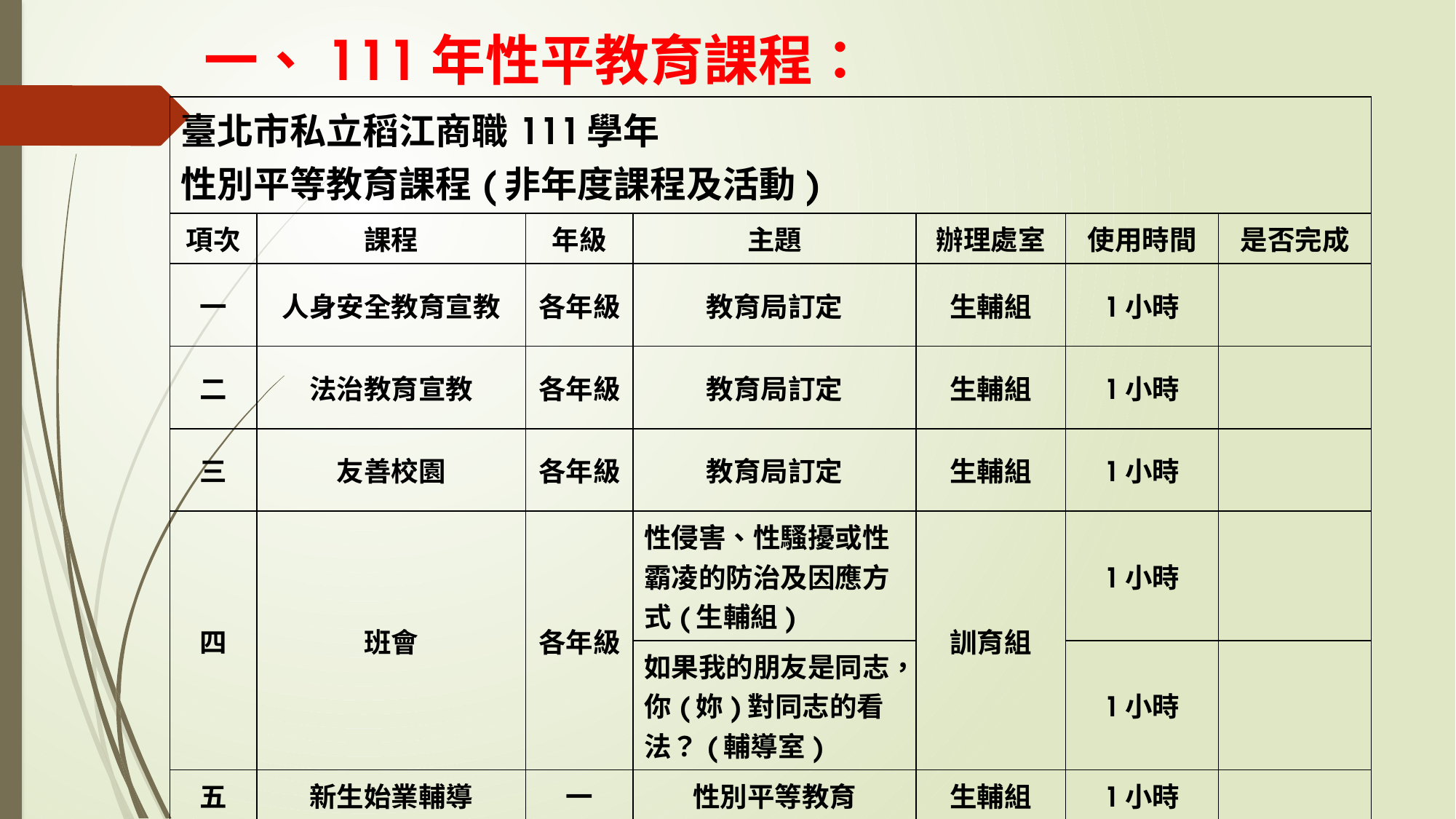

# 一、111年性平教育課程：
| 臺北市私立稻江商職111學年 性別平等教育課程(非年度課程及活動) |  |  |  |  |  |  |
| --- | --- | --- | --- | --- | --- | --- |
| 項次 | 課程 | 年級 | 主題 | 辦理處室 | 使用時間 | 是否完成 |
| 一 | 人身安全教育宣教 | 各年級 | 教育局訂定 | 生輔組 | 1小時 |  |
| 二 | 法治教育宣教 | 各年級 | 教育局訂定 | 生輔組 | 1小時 |  |
| 三 | 友善校園 | 各年級 | 教育局訂定 | 生輔組 | 1小時 |  |
| 四 | 班會 | 各年級 | 性侵害、性騷擾或性霸凌的防治及因應方式(生輔組) | 訓育組 | 1小時 |  |
|  |  |  | 如果我的朋友是同志，你(妳)對同志的看法？(輔導室) |  | 1小時 |  |
| 五 | 新生始業輔導 | 一 | 性別平等教育 | 生輔組 | 1小時 |  |